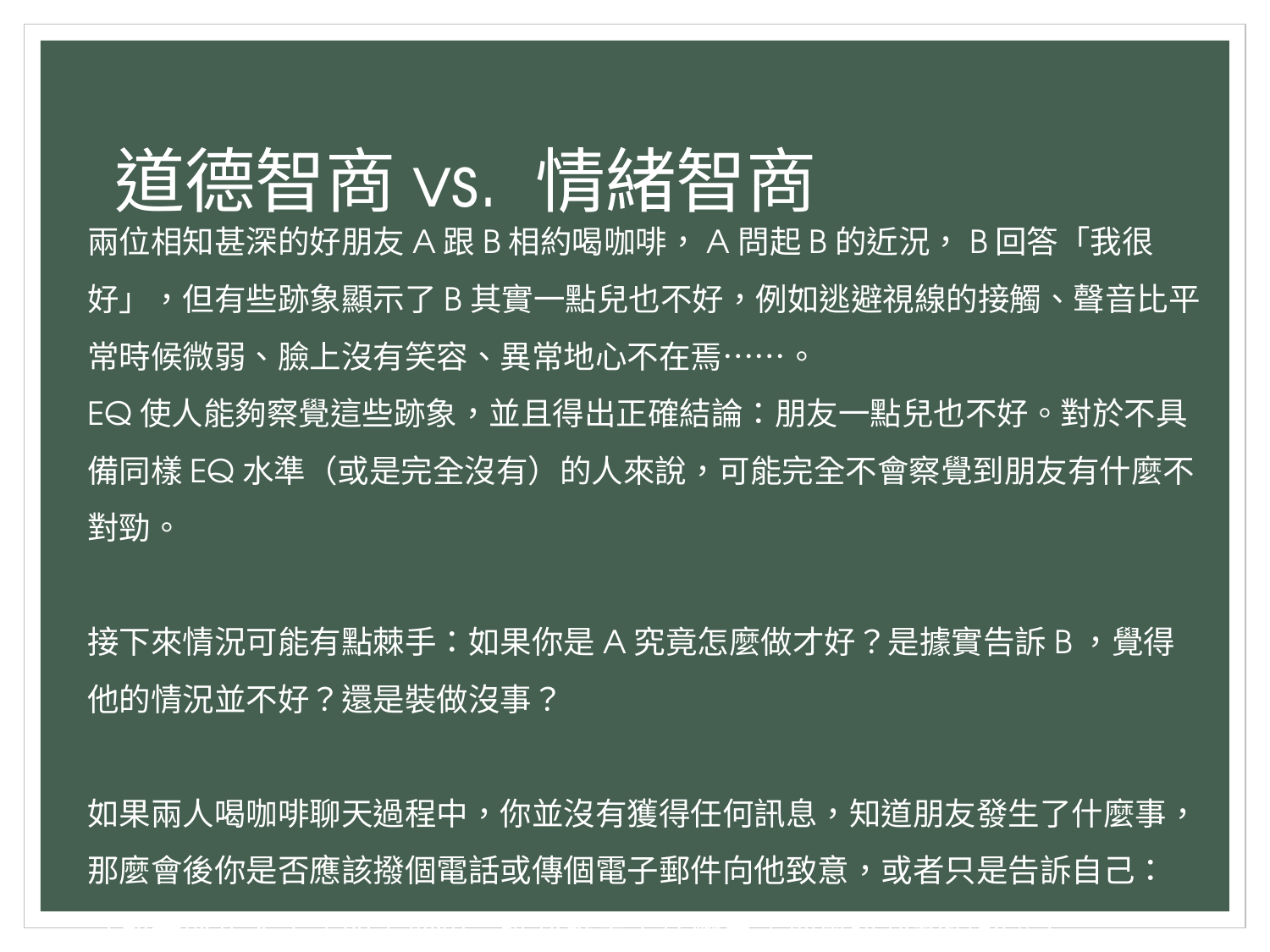

# 道德智商vs. 情緒智商
兩位相知甚深的好朋友A跟B相約喝咖啡，A問起B的近況，B回答「我很好」，但有些跡象顯示了B其實一點兒也不好，例如逃避視線的接觸、聲音比平常時候微弱、臉上沒有笑容、異常地心不在焉……。
EQ使人能夠察覺這些跡象，並且得出正確結論：朋友一點兒也不好。對於不具備同樣EQ水準（或是完全沒有）的人來說，可能完全不會察覺到朋友有什麼不對勁。

接下來情況可能有點棘手：如果你是A究竟怎麼做才好？是據實告訴B，覺得他的情況並不好？還是裝做沒事？

如果兩人喝咖啡聊天過程中，你並沒有獲得任何訊息，知道朋友發生了什麼事，那麼會後你是否應該撥個電話或傳個電子郵件向他致意，或者只是告訴自己：「都是成年人了，如果他想告訴我發生了什麼事，他會讓我知道的。」